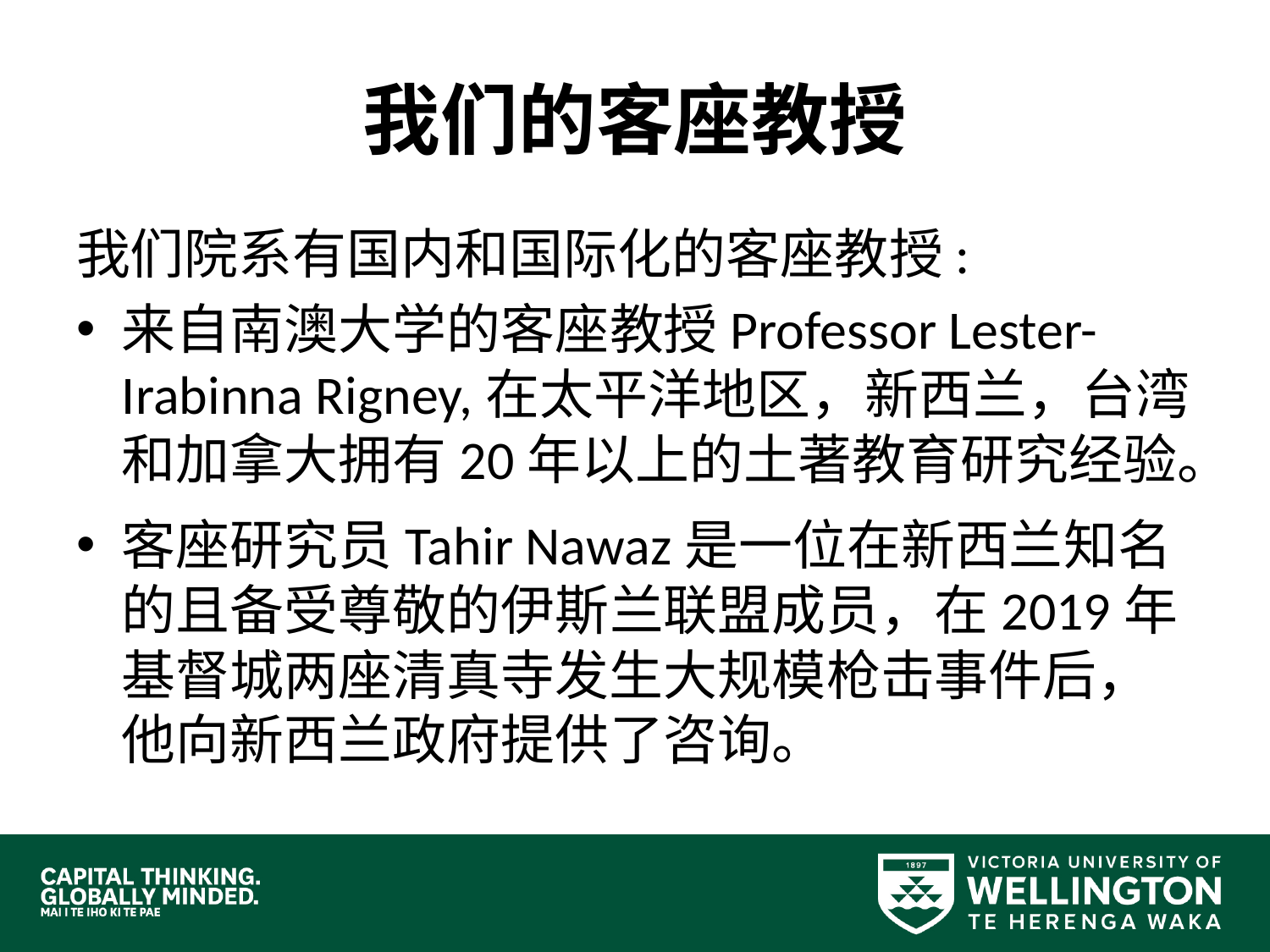

# 我们的客座教授
我们院系有国内和国际化的客座教授:
来自南澳大学的客座教授Professor Lester-Irabinna Rigney,在太平洋地区，新西兰，台湾和加拿大拥有20年以上的土著教育研究经验。
客座研究员Tahir Nawaz是一位在新西兰知名的且备受尊敬的伊斯兰联盟成员，在2019年基督城两座清真寺发生大规模枪击事件后，他向新西兰政府提供了咨询。